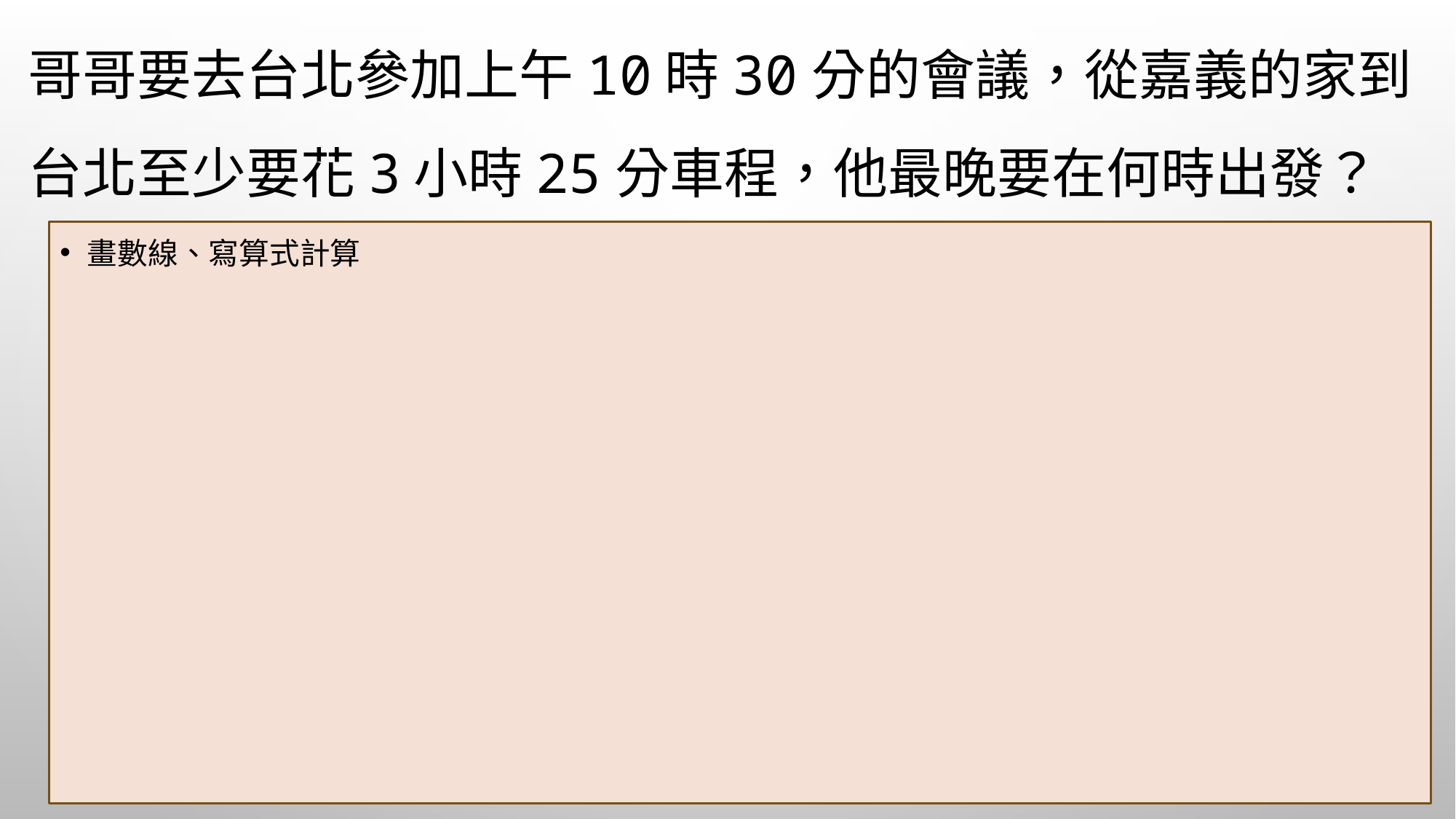

# 哥哥要去台北參加上午10時30分的會議，從嘉義的家到台北至少要花3小時25分車程，他最晚要在何時出發？
畫數線、寫算式計算